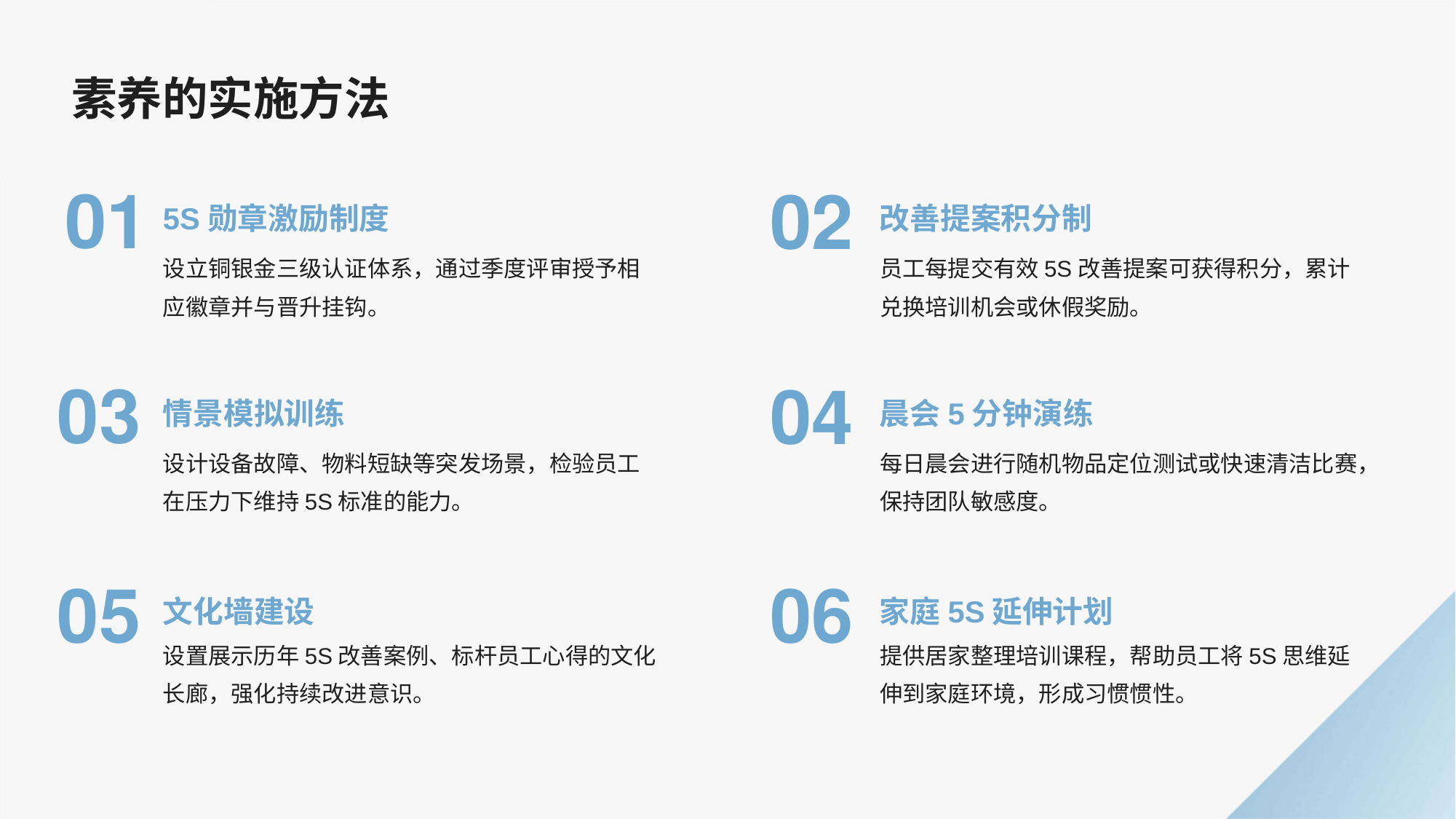

素养的实施方法
5S勋章激励制度
改善提案积分制
01
02
设立铜银金三级认证体系，通过季度评审授予相应徽章并与晋升挂钩。
员工每提交有效5S改善提案可获得积分，累计兑换培训机会或休假奖励。
情景模拟训练
晨会5分钟演练
03
04
设计设备故障、物料短缺等突发场景，检验员工在压力下维持5S标准的能力。
每日晨会进行随机物品定位测试或快速清洁比赛，保持团队敏感度。
文化墙建设
家庭5S延伸计划
05
06
设置展示历年5S改善案例、标杆员工心得的文化长廊，强化持续改进意识。
提供居家整理培训课程，帮助员工将5S思维延伸到家庭环境，形成习惯惯性。